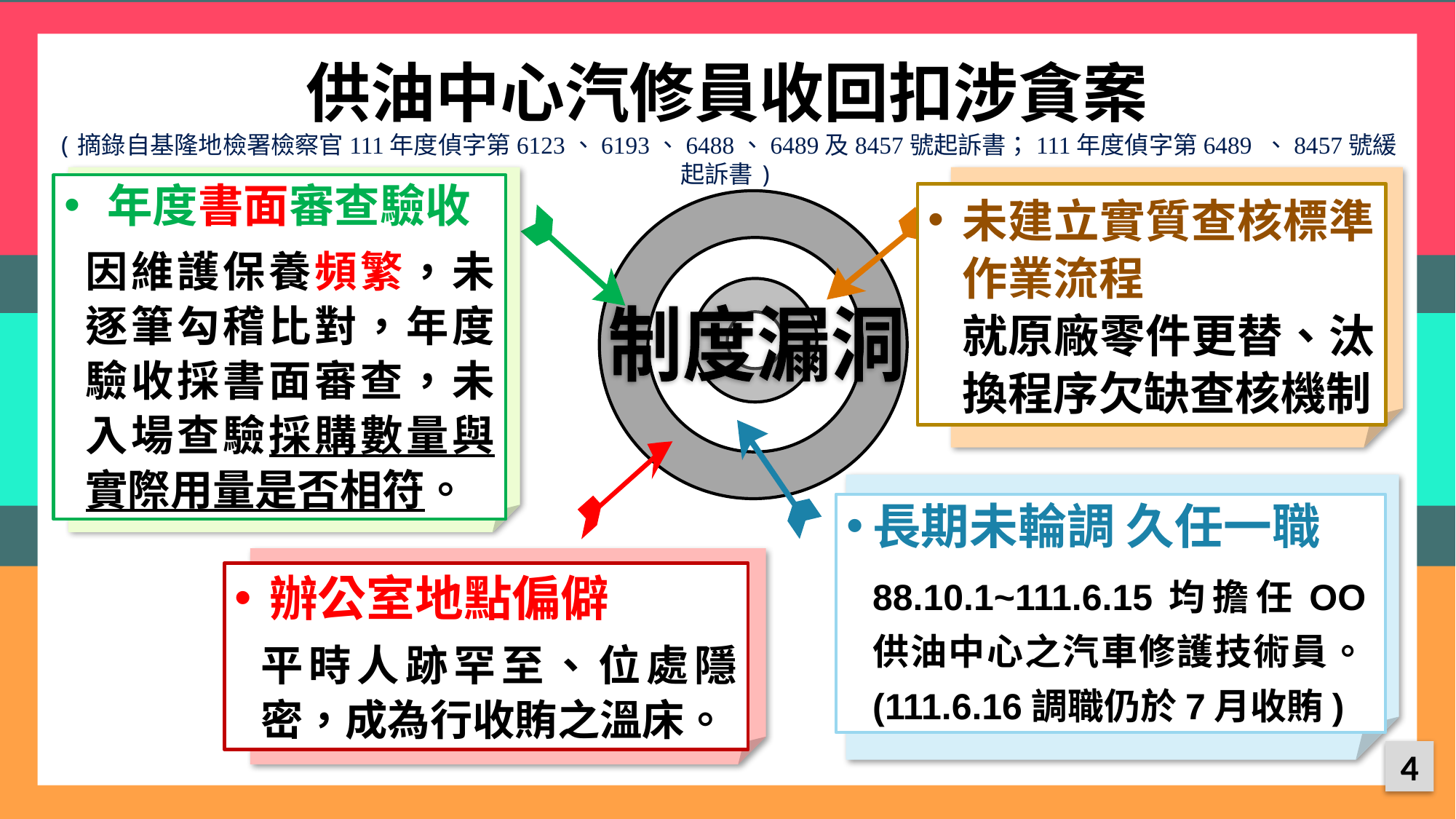

供油中心汽修員收回扣涉貪案
(摘錄自基隆地檢署檢察官111年度偵字第6123、6193、6488、6489及8457號起訴書；111年度偵字第6489 、8457號緩起訴書)

年度書面審查驗收
因維護保養頻繁，未逐筆勾稽比對，年度驗收採書面審查，未入場查驗採購數量與實際用量是否相符。
未建立實質查核標準作業流程
就原廠零件更替、汰換程序欠缺查核機制

制度漏洞

長期未輪調 久任一職
88.10.1~111.6.15均擔任OO供油中心之汽車修護技術員。(111.6.16調職仍於7月收賄)

辦公室地點偏僻
平時人跡罕至、位處隱密，成為行收賄之溫床。

4